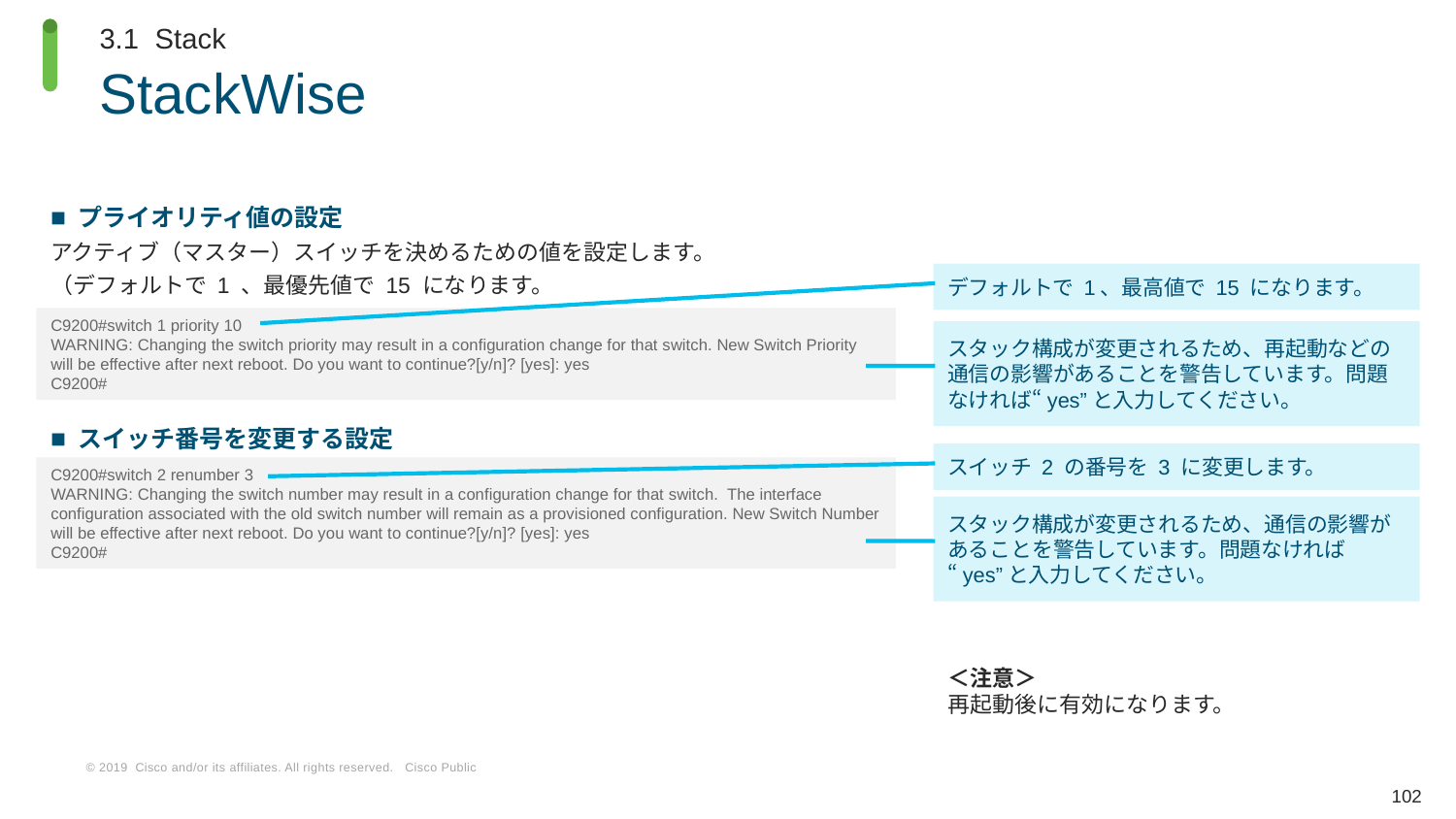

3.1  Stack
# StackWise
プライオリティ値の設定
アクティブ（マスター）スイッチを決めるための値を設定します。
（デフォルトで 1 、最優先値で 15 になります。
デフォルトで 1、最高値で 15 になります。
C9200#switch 1 priority 10
WARNING: Changing the switch priority may result in a configuration change for that switch. New Switch Priority will be effective after next reboot. Do you want to continue?[y/n]? [yes]: yes
C9200#
スタック構成が変更されるため、再起動などの通信の影響があることを警告しています。問題なければ“yes”と入力してください。
スイッチ番号を変更する設定
スイッチ 2 の番号を 3 に変更します。
C9200#switch 2 renumber 3
WARNING: Changing the switch number may result in a configuration change for that switch.  The interface configuration associated with the old switch number will remain as a provisioned configuration. New Switch Number will be effective after next reboot. Do you want to continue?[y/n]? [yes]: yes
C9200#
スタック構成が変更されるため、通信の影響があることを警告しています。問題なければ “yes”と入力してください。
＜注意＞
再起動後に有効になります。
102